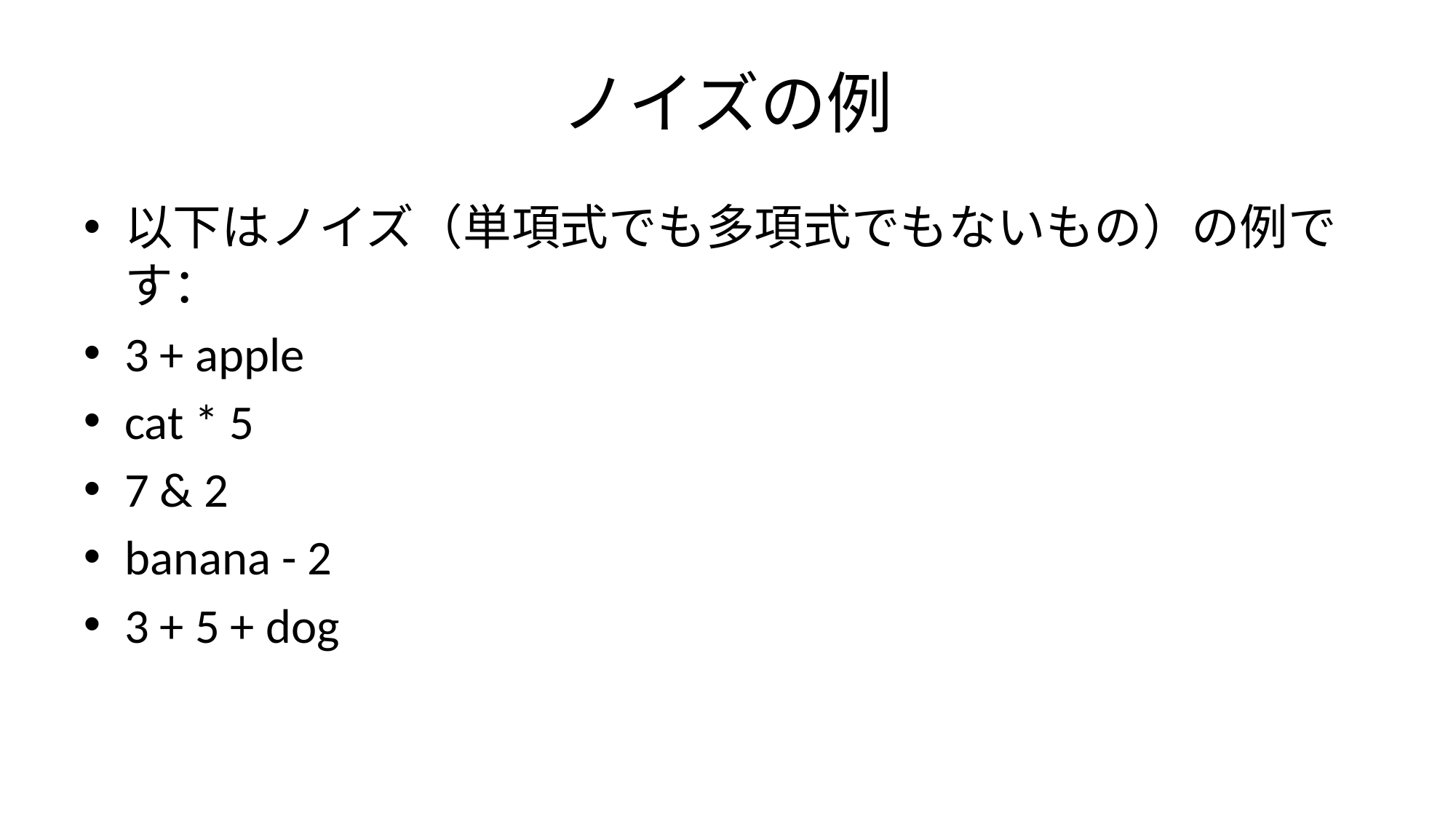

# ノイズの例
以下はノイズ（単項式でも多項式でもないもの）の例です：
3 + apple
cat * 5
7 & 2
banana - 2
3 + 5 + dog